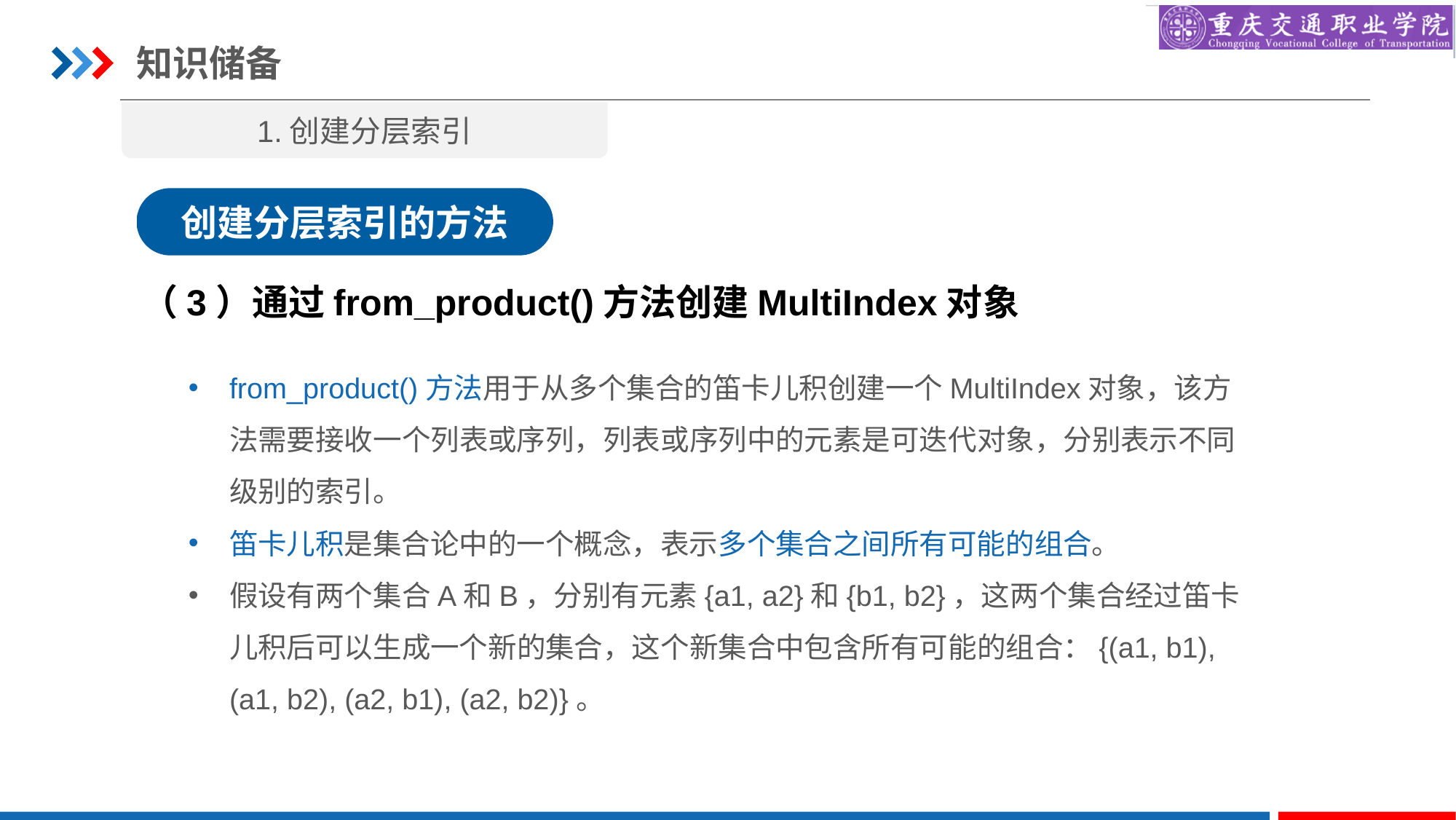

知识储备

1.创建分层索引
创建分层索引的方法
（3）通过from_product()方法创建MultiIndex对象
from_product()方法用于从多个集合的笛卡儿积创建一个MultiIndex对象，该方法需要接收一个列表或序列，列表或序列中的元素是可迭代对象，分别表示不同级别的索引。
笛卡儿积是集合论中的一个概念，表示多个集合之间所有可能的组合。
假设有两个集合A和B，分别有元素{a1, a2}和{b1, b2}，这两个集合经过笛卡儿积后可以生成一个新的集合，这个新集合中包含所有可能的组合：{(a1, b1), (a1, b2), (a2, b1), (a2, b2)}。